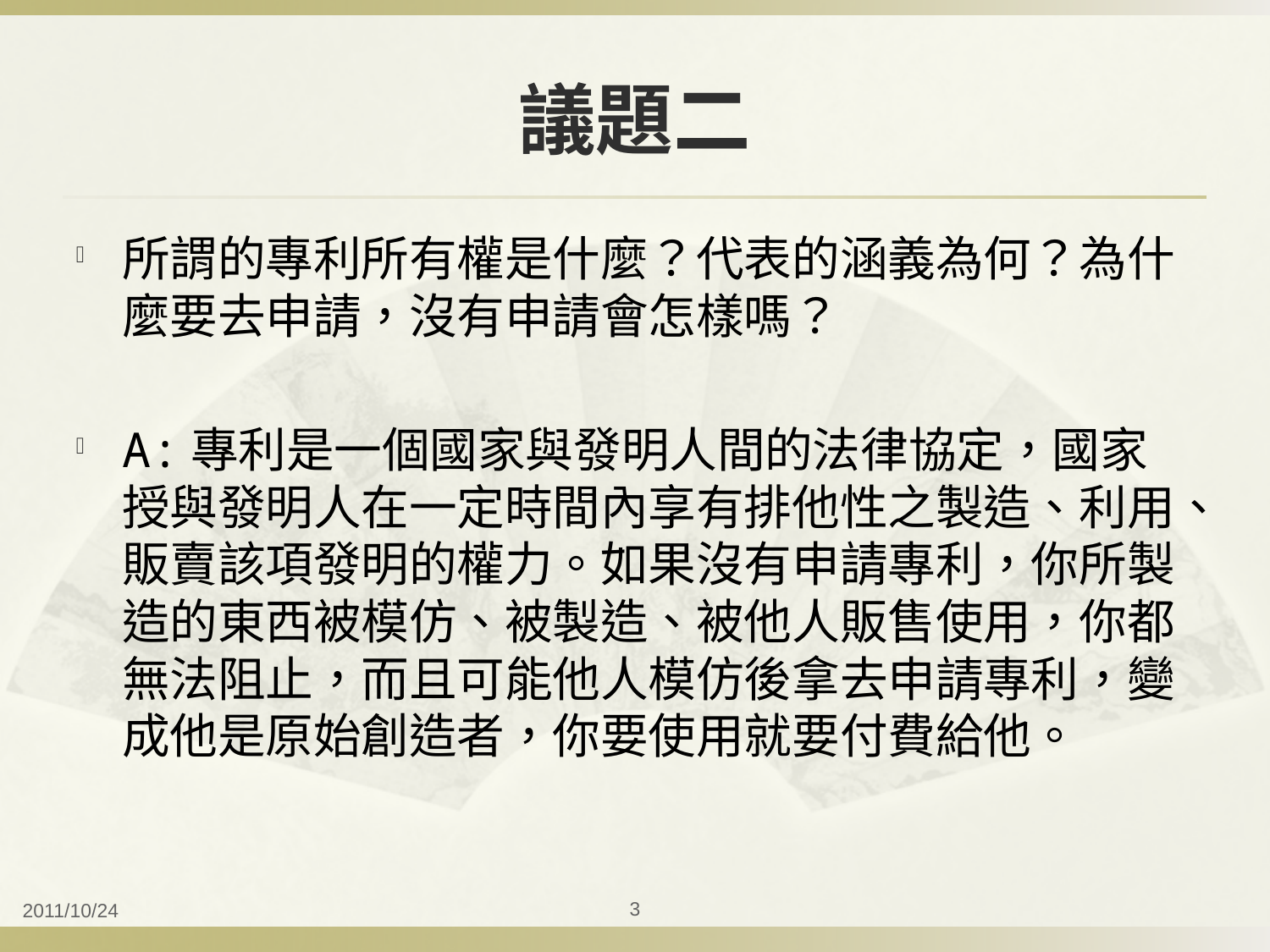

# 議題二
所謂的專利所有權是什麼？代表的涵義為何？為什麼要去申請，沒有申請會怎樣嗎？

A:專利是一個國家與發明人間的法律協定，國家授與發明人在一定時間內享有排他性之製造、利用、販賣該項發明的權力。如果沒有申請專利，你所製造的東西被模仿、被製造、被他人販售使用，你都無法阻止，而且可能他人模仿後拿去申請專利，變成他是原始創造者，你要使用就要付費給他。

2011/10/24
3